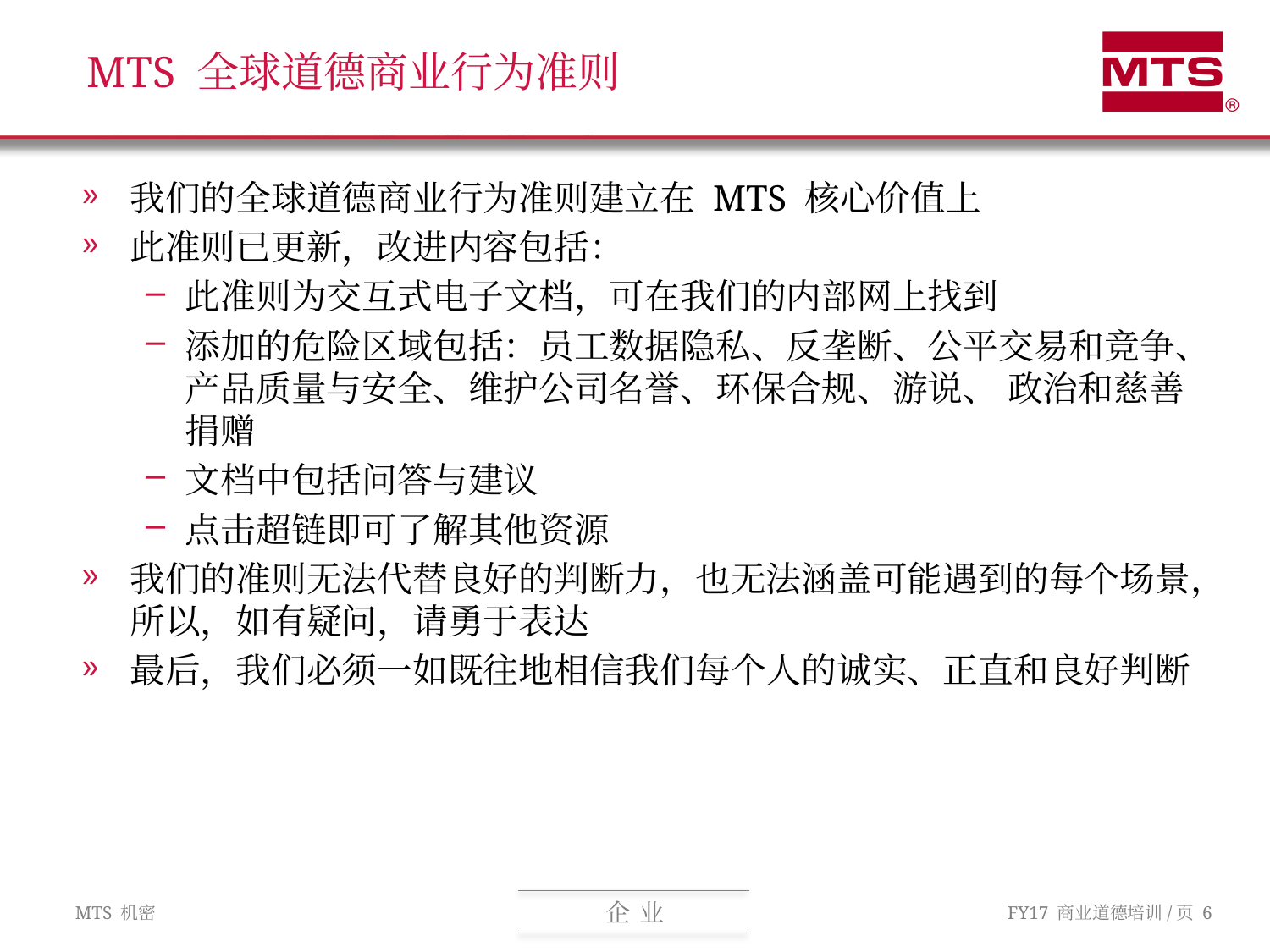

# MTS 全球道德商业行为准则
我们的全球道德商业行为准则建立在 MTS 核心价值上
此准则已更新，改进内容包括：
此准则为交互式电子文档，可在我们的内部网上找到
添加的危险区域包括：员工数据隐私、反垄断、公平交易和竞争、产品质量与安全、维护公司名誉、环保合规、游说、 政治和慈善捐赠
文档中包括问答与建议
点击超链即可了解其他资源
我们的准则无法代替良好的判断力，也无法涵盖可能遇到的每个场景，所以，如有疑问，请勇于表达
最后，我们必须一如既往地相信我们每个人的诚实、正直和良好判断